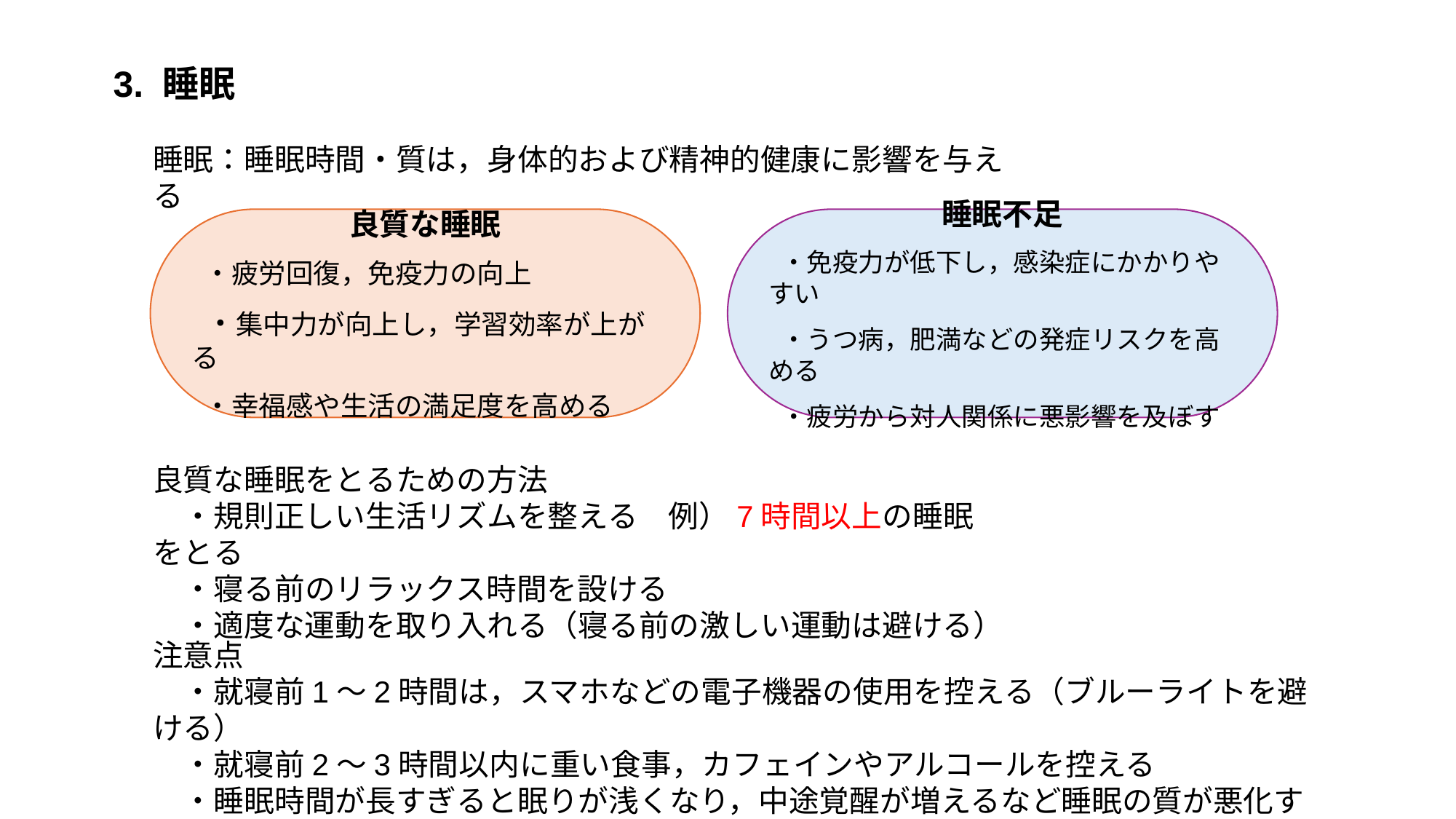

3. 睡眠
睡眠：睡眠時間・質は，身体的および精神的健康に影響を与える
良質な睡眠
 ・疲労回復，免疫力の向上
 ・集中力が向上し，学習効率が上がる
 ・幸福感や生活の満足度を高める
睡眠不足
 ・免疫力が低下し，感染症にかかりやすい
 ・うつ病，肥満などの発症リスクを高める
 ・疲労から対人関係に悪影響を及ぼす
良質な睡眠をとるための方法
　・規則正しい生活リズムを整える　例）7時間以上の睡眠をとる
　・寝る前のリラックス時間を設ける
　・適度な運動を取り入れる（寝る前の激しい運動は避ける）
注意点
　・就寝前1～2時間は，スマホなどの電子機器の使用を控える（ブルーライトを避ける）
　・就寝前2～3時間以内に重い食事，カフェインやアルコールを控える
　・睡眠時間が長すぎると眠りが浅くなり，中途覚醒が増えるなど睡眠の質が悪化する